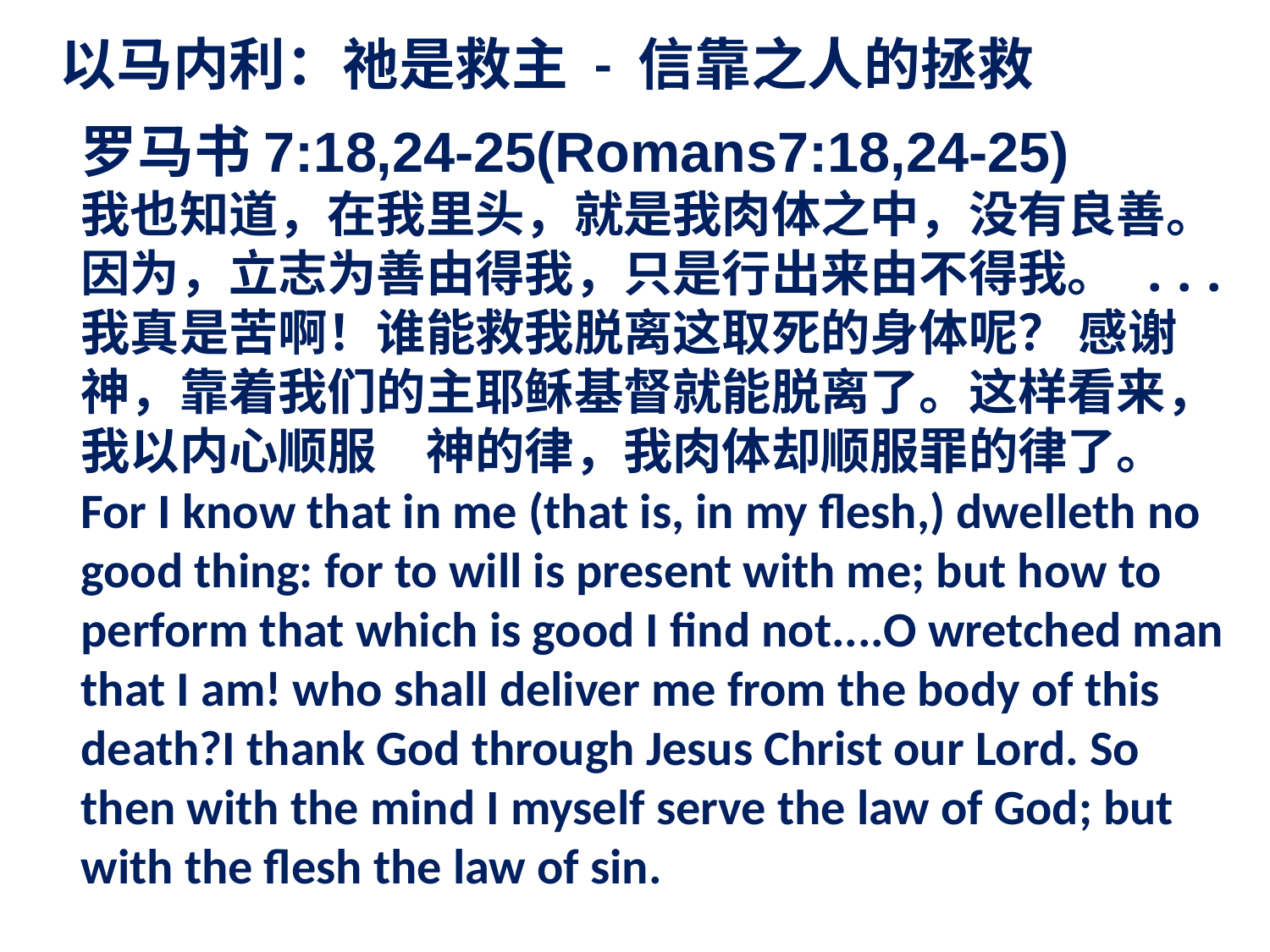

以马内利：祂是救主 - 信靠之人的拯救

罗马书7:18,24-25(Romans7:18,24-25)
我也知道，在我里头，就是我肉体之中，没有良善。因为，立志为善由得我，只是行出来由不得我。 ...我真是苦啊！谁能救我脱离这取死的身体呢？ 感谢　神，靠着我们的主耶稣基督就能脱离了。这样看来，我以内心顺服　神的律，我肉体却顺服罪的律了。
For I know that in me (that is, in my flesh,) dwelleth no good thing: for to will is present with me; but how to perform that which is good I find not....O wretched man that I am! who shall deliver me from the body of this death?I thank God through Jesus Christ our Lord. So then with the mind I myself serve the law of God; but with the flesh the law of sin.